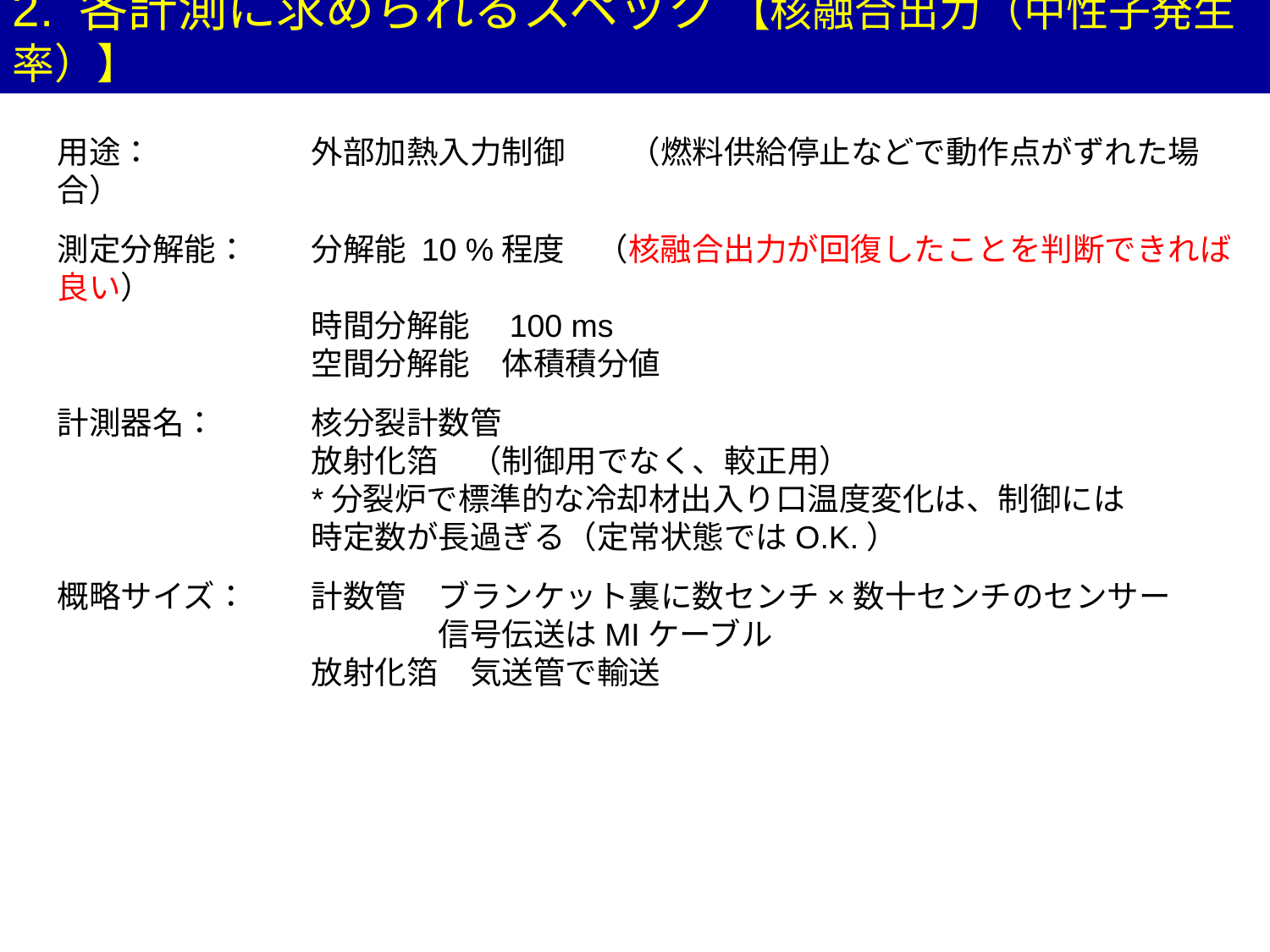

2. 各計測に求められるスペック 【核融合出力（中性子発生率）】
用途：		外部加熱入力制御　　（燃料供給停止などで動作点がずれた場合）
測定分解能：	分解能 10 %程度　（核融合出力が回復したことを判断できれば良い）
		時間分解能　100 ms
		空間分解能　体積積分値
計測器名：	核分裂計数管
		放射化箔　（制御用でなく、較正用）
		*分裂炉で標準的な冷却材出入り口温度変化は、制御には
		時定数が長過ぎる（定常状態ではO.K.）
概略サイズ：	計数管　ブランケット裏に数センチ×数十センチのセンサー
			信号伝送はMIケーブル
		放射化箔　気送管で輸送